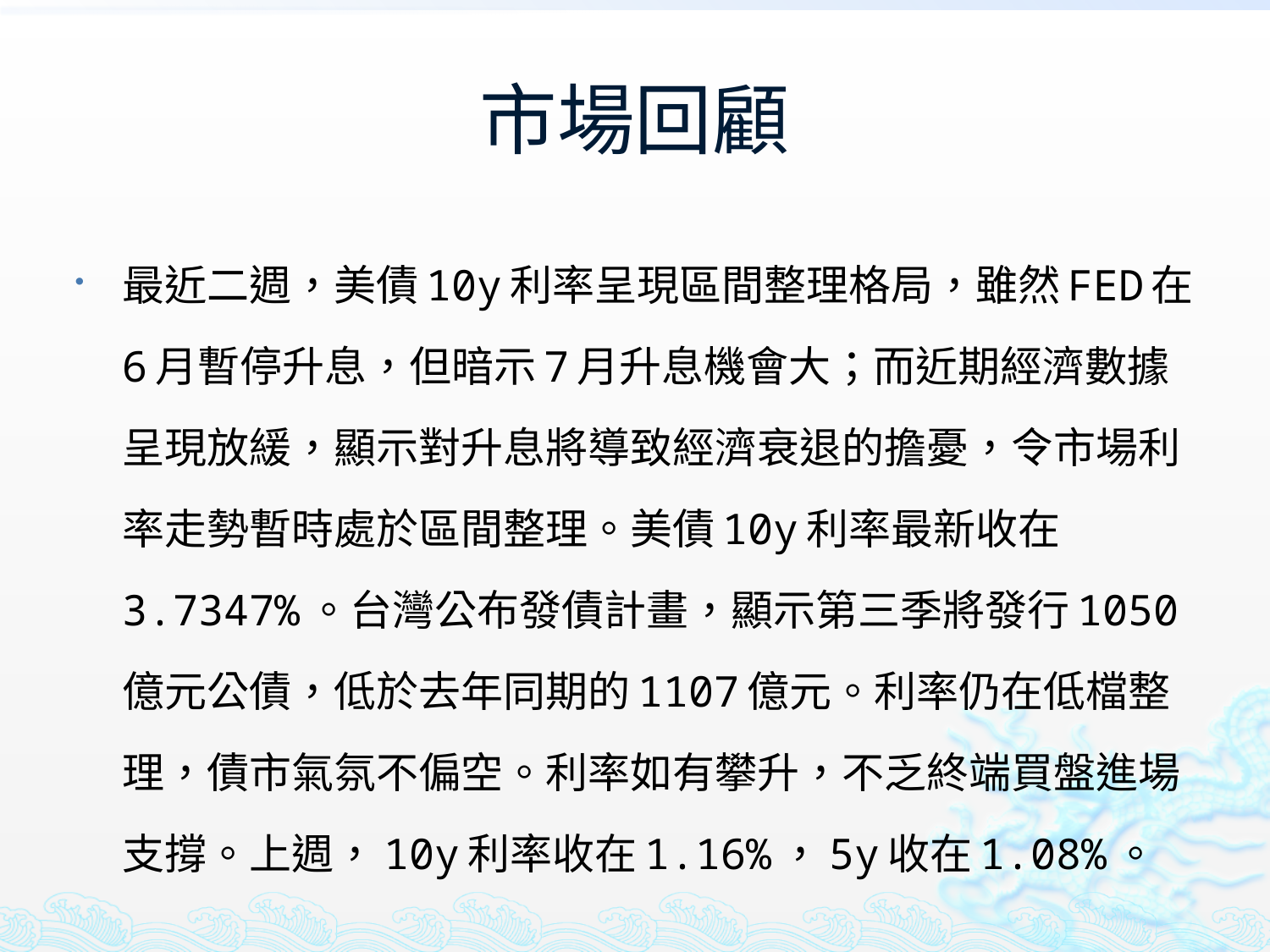

# 市場回顧
最近二週，美債10y利率呈現區間整理格局，雖然FED在6月暫停升息，但暗示7月升息機會大；而近期經濟數據呈現放緩，顯示對升息將導致經濟衰退的擔憂，令市場利率走勢暫時處於區間整理。美債10y利率最新收在3.7347%。台灣公布發債計畫，顯示第三季將發行1050億元公債，低於去年同期的1107億元。利率仍在低檔整理，債市氣氛不偏空。利率如有攀升，不乏終端買盤進場支撐。上週，10y利率收在1.16%，5y收在1.08%。